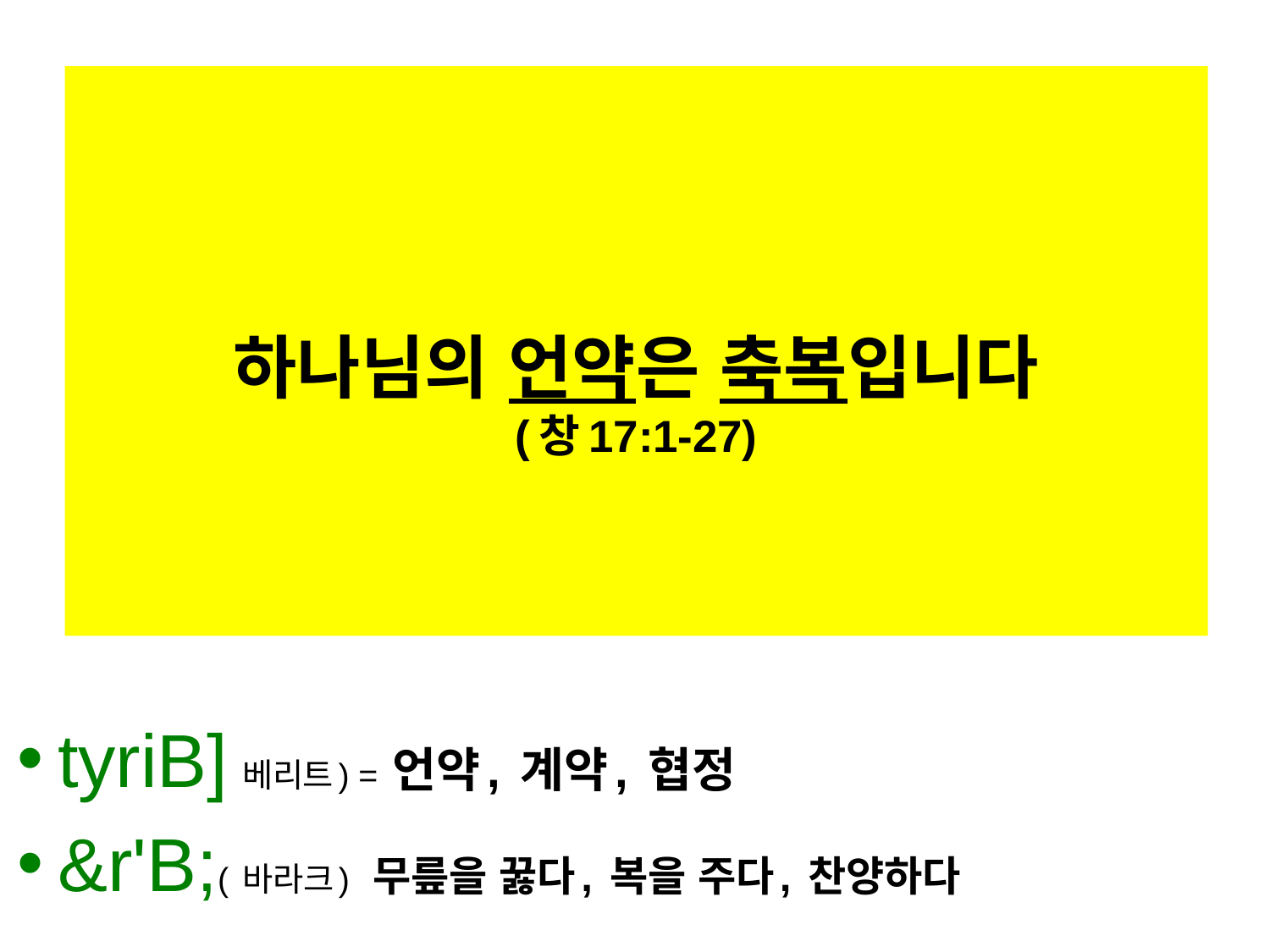

# 하나님의 언약은 축복입니다 (창17:1-27)
tyriB] 베리트) = 언약, 계약, 협정
&r'B;( 바라크)  무릎을 꿇다, 복을 주다, 찬양하다